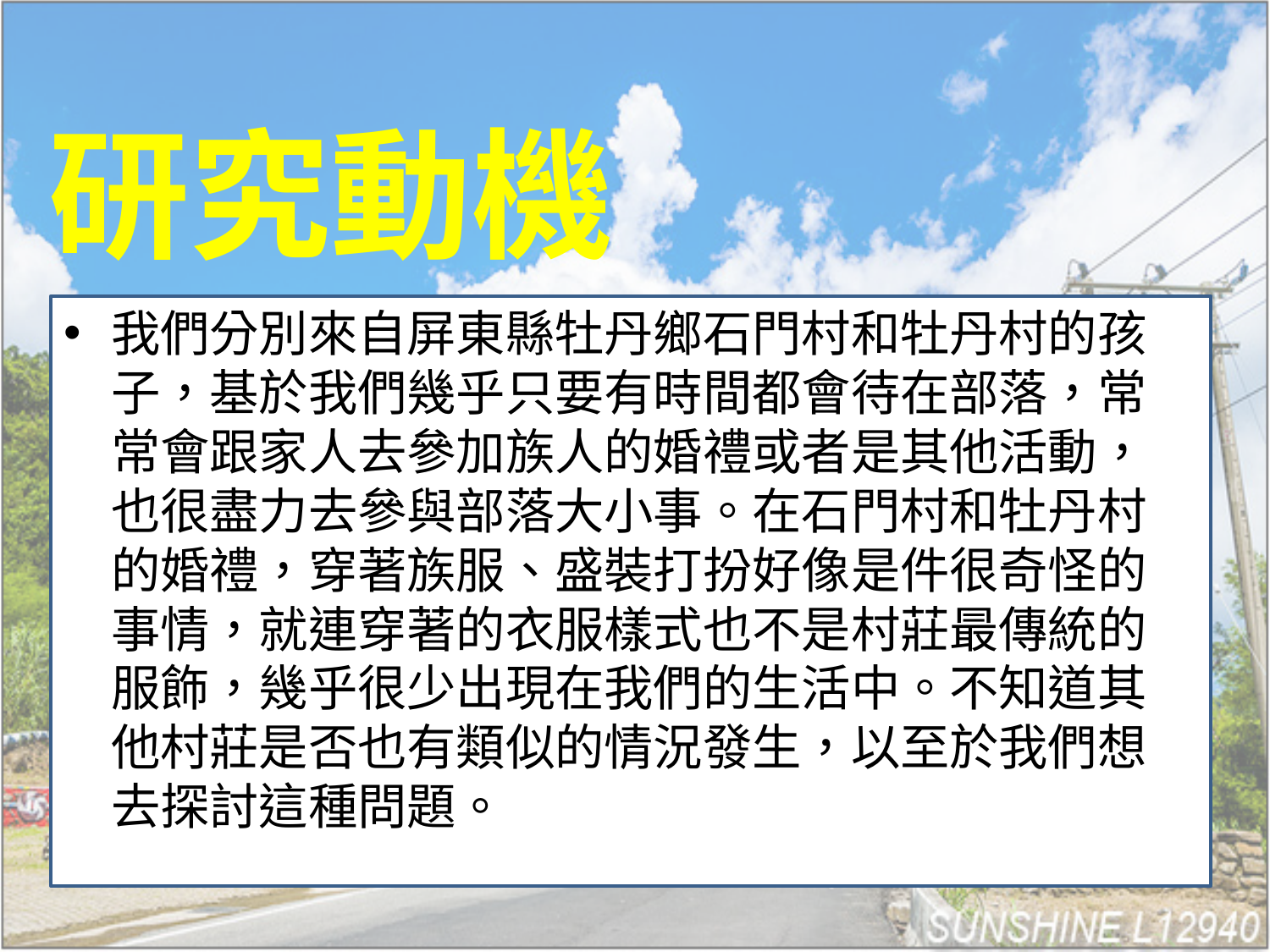

# 研究動機

我們分別來自屏東縣牡丹鄉石門村和牡丹村的孩子，基於我們幾乎只要有時間都會待在部落，常常會跟家人去參加族人的婚禮或者是其他活動，也很盡力去參與部落大小事。在石門村和牡丹村的婚禮，穿著族服、盛裝打扮好像是件很奇怪的事情，就連穿著的衣服樣式也不是村莊最傳統的服飾，幾乎很少出現在我們的生活中。不知道其他村莊是否也有類似的情況發生，以至於我們想去探討這種問題。